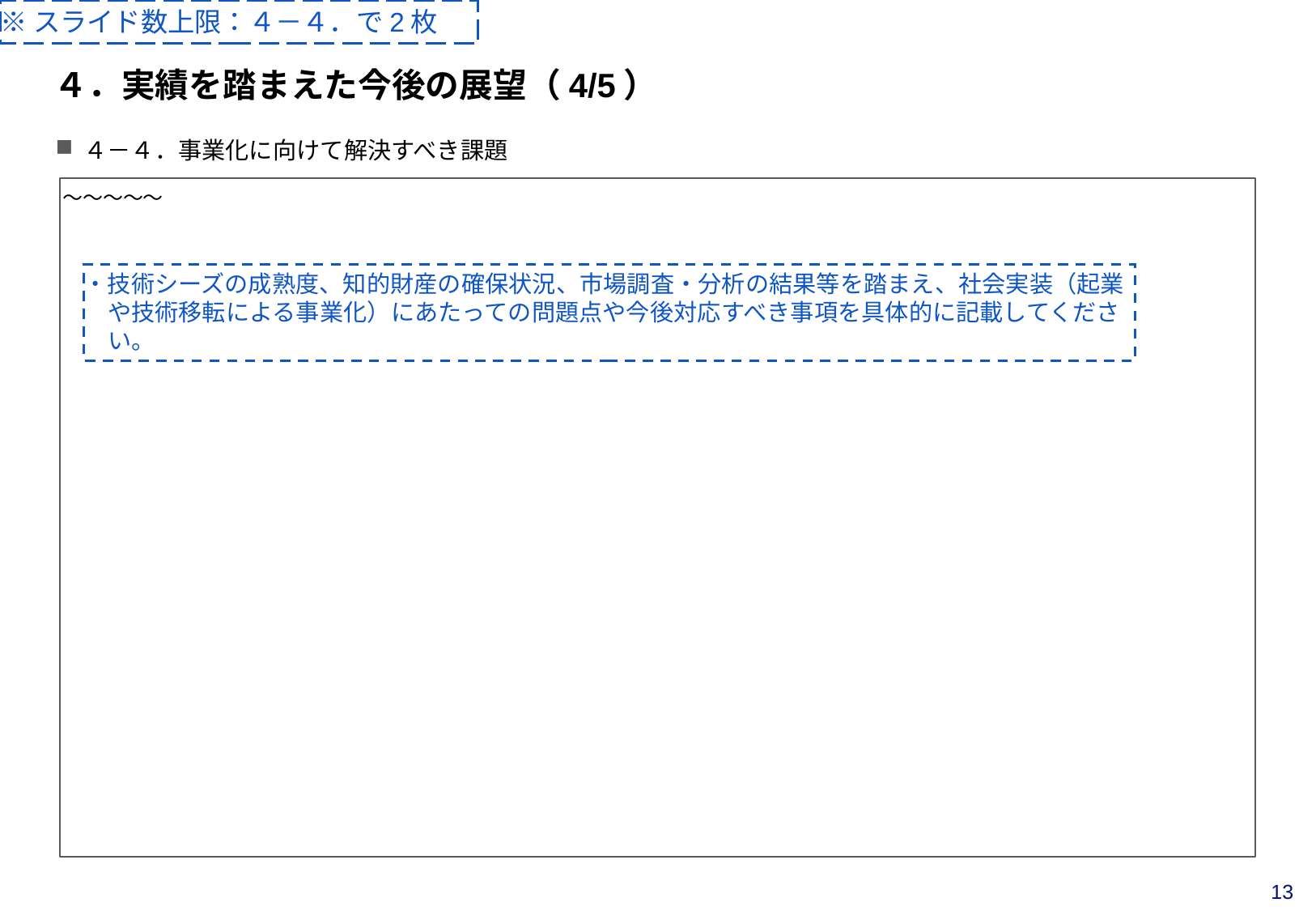

※スライド数上限：４－４．で2枚
# ４．実績を踏まえた今後の展望（4/5）
４－４．事業化に向けて解決すべき課題
～～～～～
・技術シーズの成熟度、知的財産の確保状況、市場調査・分析の結果等を踏まえ、社会実装（起業や技術移転による事業化）にあたっての問題点や今後対応すべき事項を具体的に記載してください。